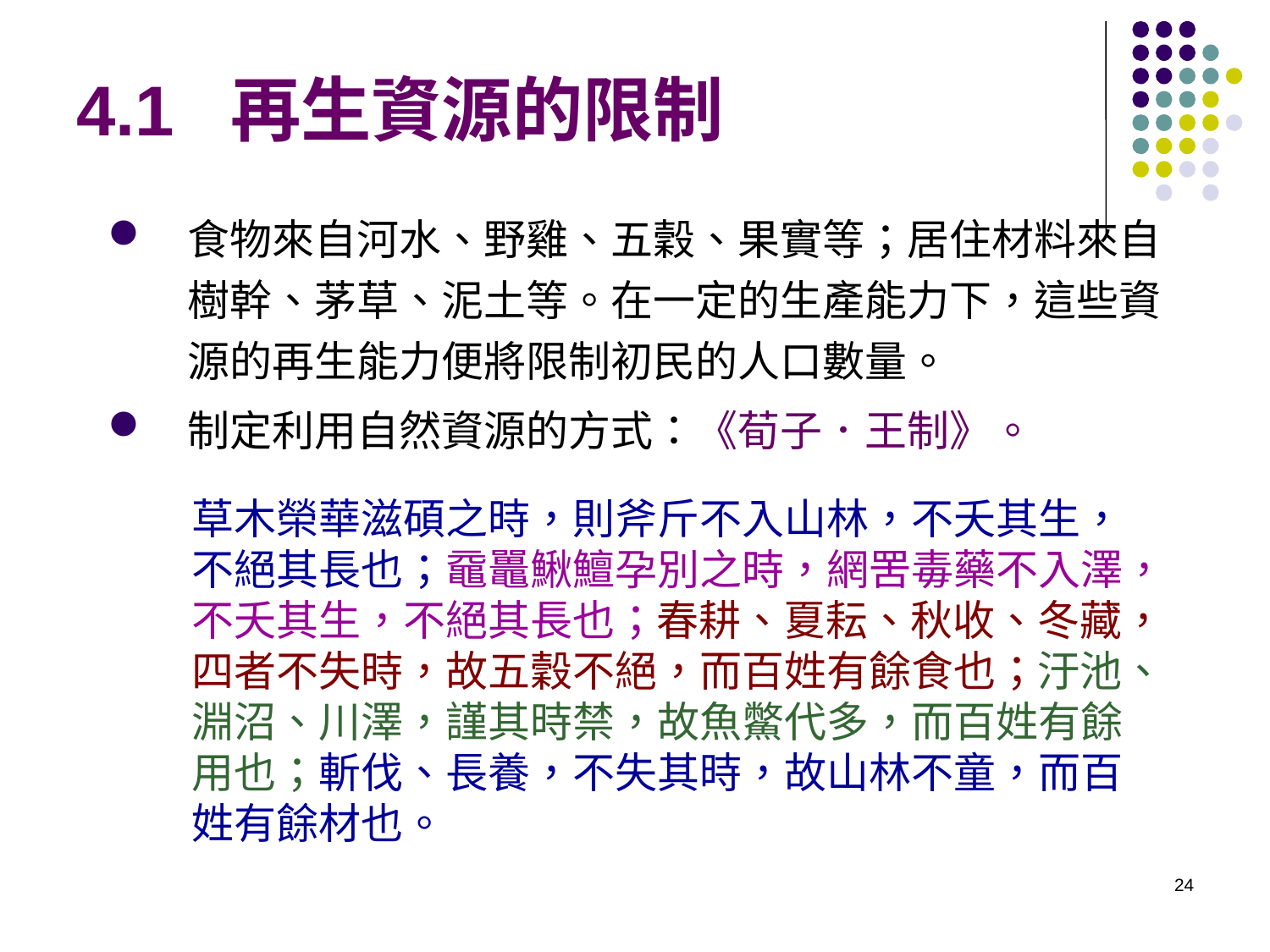

# 4.1  再生資源的限制
食物來自河水、野雞、五穀、果實等；居住材料來自樹幹、茅草、泥土等。在一定的生產能力下，這些資源的再生能力便將限制初民的人口數量。
制定利用自然資源的方式：《荀子．王制》。
草木榮華滋碩之時，則斧斤不入山林，不夭其生，不絕其長也；黿鼉鰍鱣孕別之時，網罟毒藥不入澤，不夭其生，不絕其長也；春耕、夏耘、秋收、冬藏，四者不失時，故五穀不絕，而百姓有餘食也；汙池、淵沼、川澤，謹其時禁，故魚鱉代多，而百姓有餘用也；斬伐、長養，不失其時，故山林不童，而百姓有餘材也。
24